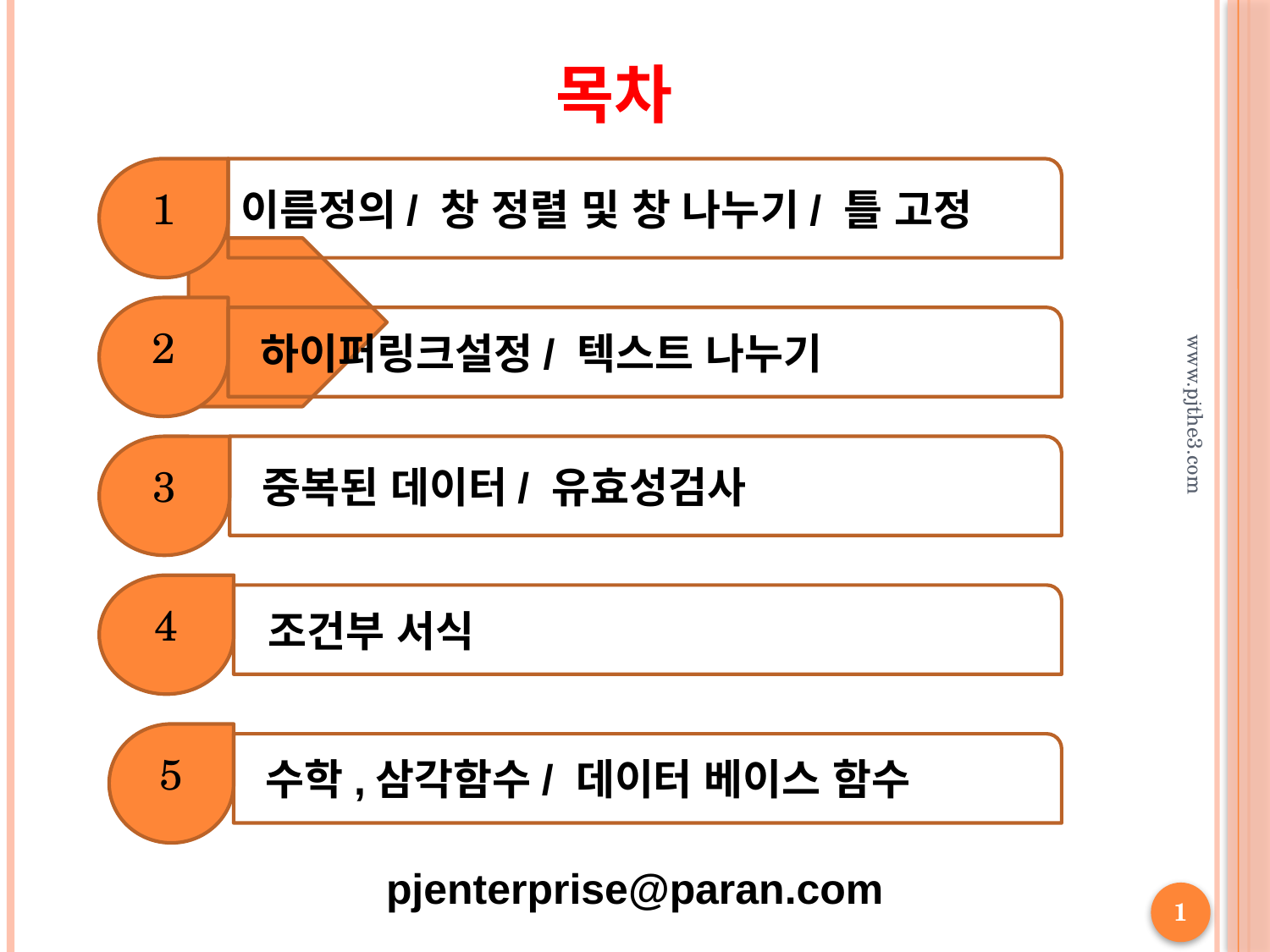

목차

1
이름정의/ 창 정렬 및 창 나누기/ 틀 고정

2
 하이퍼링크설정/ 텍스트 나누기
3
 중복된 데이터/ 유효성검사
www.pjthe3.com
4
 조건부 서식
5
 수학,삼각함수/ 데이터 베이스 함수
pjenterprise@paran.com
1